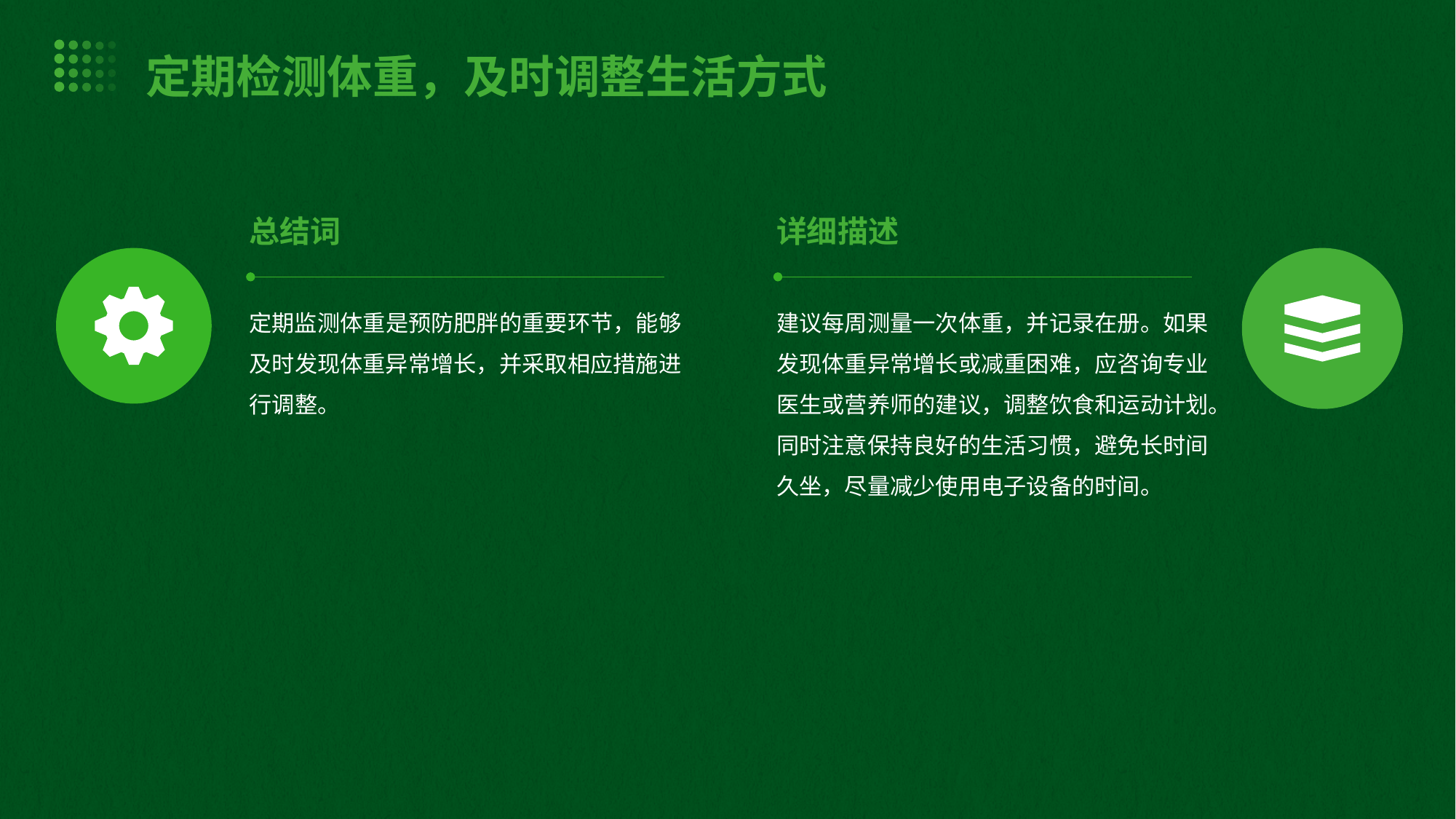

定期检测体重，及时调整生活方式

总结词
详细描述

定期监测体重是预防肥胖的重要环节，能够及时发现体重异常增长，并采取相应措施进行调整。
建议每周测量一次体重，并记录在册。如果发现体重异常增长或减重困难，应咨询专业医生或营养师的建议，调整饮食和运动计划。同时注意保持良好的生活习惯，避免长时间久坐，尽量减少使用电子设备的时间。